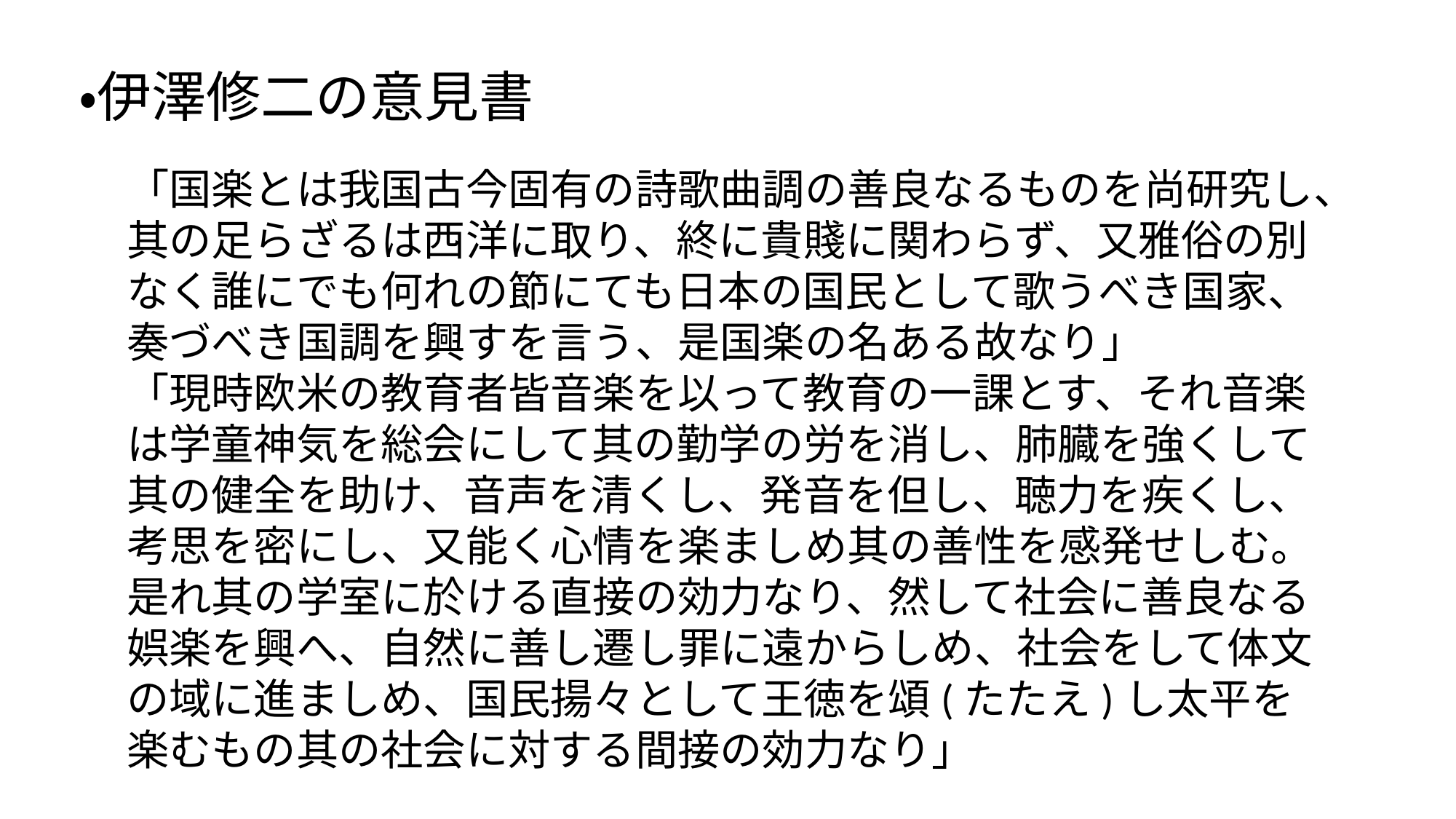

・伊澤修二の意見書
「国楽とは我国古今固有の詩歌曲調の善良なるものを尚研究し、其の足らざるは西洋に取り、終に貴賤に関わらず、又雅俗の別なく誰にでも何れの節にても日本の国民として歌うべき国家、奏づべき国調を興すを言う、是国楽の名ある故なり」
「現時欧米の教育者皆音楽を以って教育の一課とす、それ音楽は学童神気を総会にして其の勤学の労を消し、肺臓を強くして其の健全を助け、音声を清くし、発音を但し、聴力を疾くし、考思を密にし、又能く心情を楽ましめ其の善性を感発せしむ。是れ其の学室に於ける直接の効力なり、然して社会に善良なる娯楽を興へ、自然に善し遷し罪に遠からしめ、社会をして体文の域に進ましめ、国民揚々として王徳を頌(たたえ)し太平を楽むもの其の社会に対する間接の効力なり」